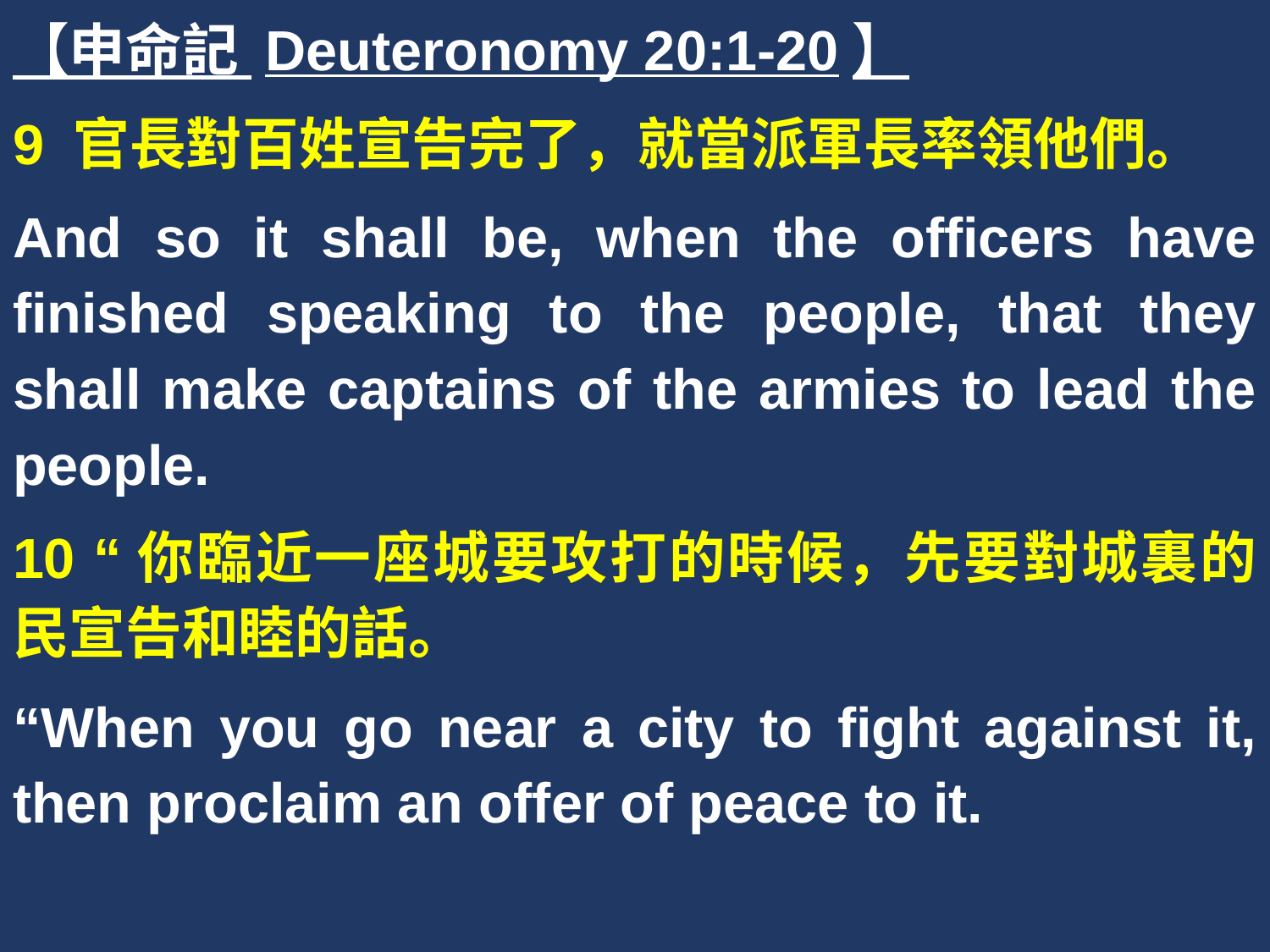

【申命記 Deuteronomy 20:1-20】
9 官長對百姓宣告完了，就當派軍長率領他們。
And so it shall be, when the officers have finished speaking to the people, that they shall make captains of the armies to lead the people.
10 “你臨近一座城要攻打的時候，先要對城裏的民宣告和睦的話。
“When you go near a city to fight against it, then proclaim an offer of peace to it.